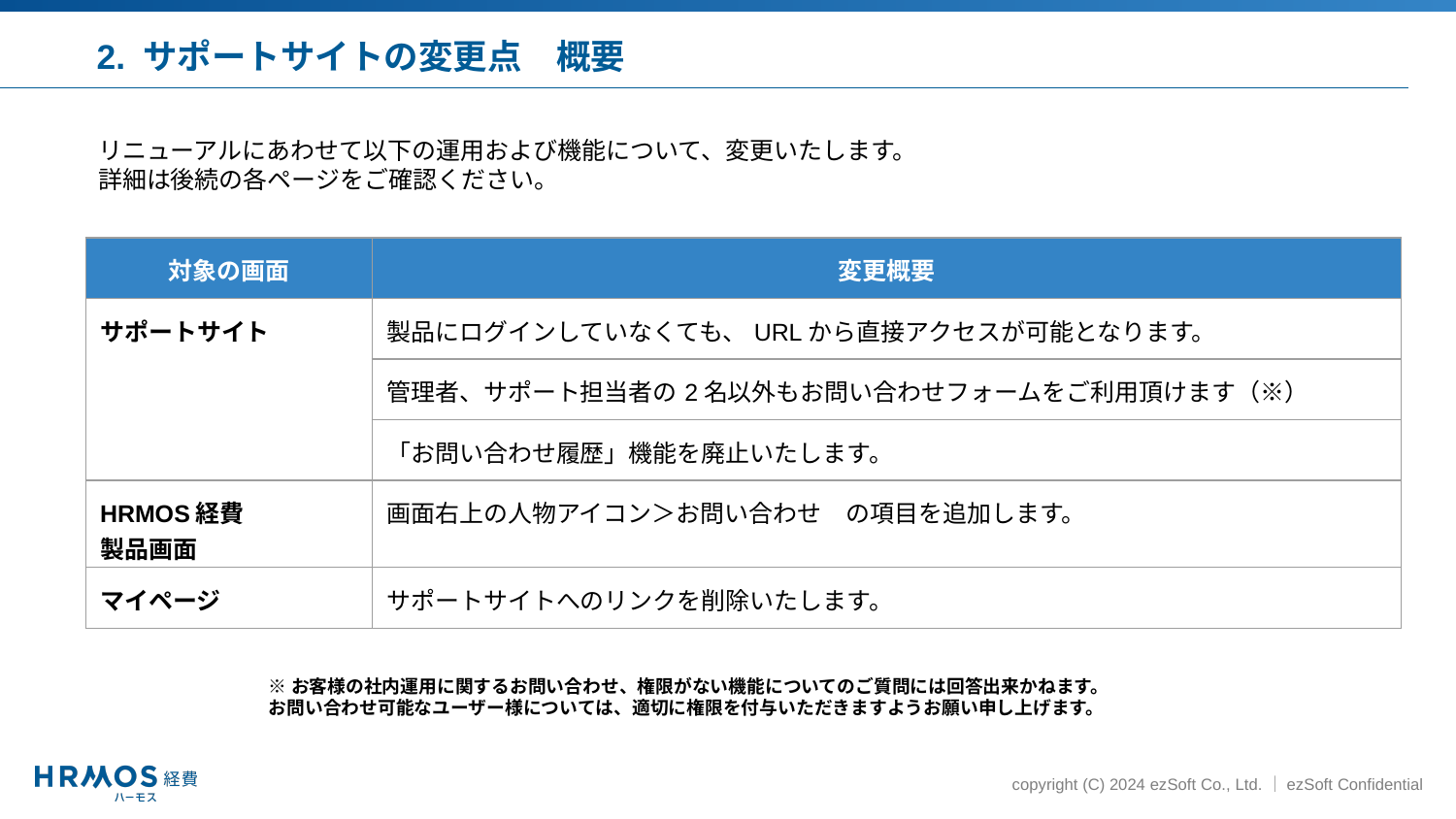

2. サポートサイトの変更点　概要
リニューアルにあわせて以下の運用および機能について、変更いたします。
詳細は後続の各ページをご確認ください。
| 対象の画面 | 変更概要 |
| --- | --- |
| サポートサイト | 製品にログインしていなくても、URLから直接アクセスが可能となります。 |
|  | 管理者、サポート担当者の2名以外もお問い合わせフォームをご利用頂けます（※） |
|  | 「お問い合わせ履歴」機能を廃止いたします。 |
| HRMOS経費 製品画面 | 画面右上の人物アイコン＞お問い合わせ　の項目を追加します。 |
| マイページ | サポートサイトへのリンクを削除いたします。 |
※お客様の社内運用に関するお問い合わせ、権限がない機能についてのご質問には回答出来かねます。
お問い合わせ可能なユーザー様については、適切に権限を付与いただきますようお願い申し上げます。